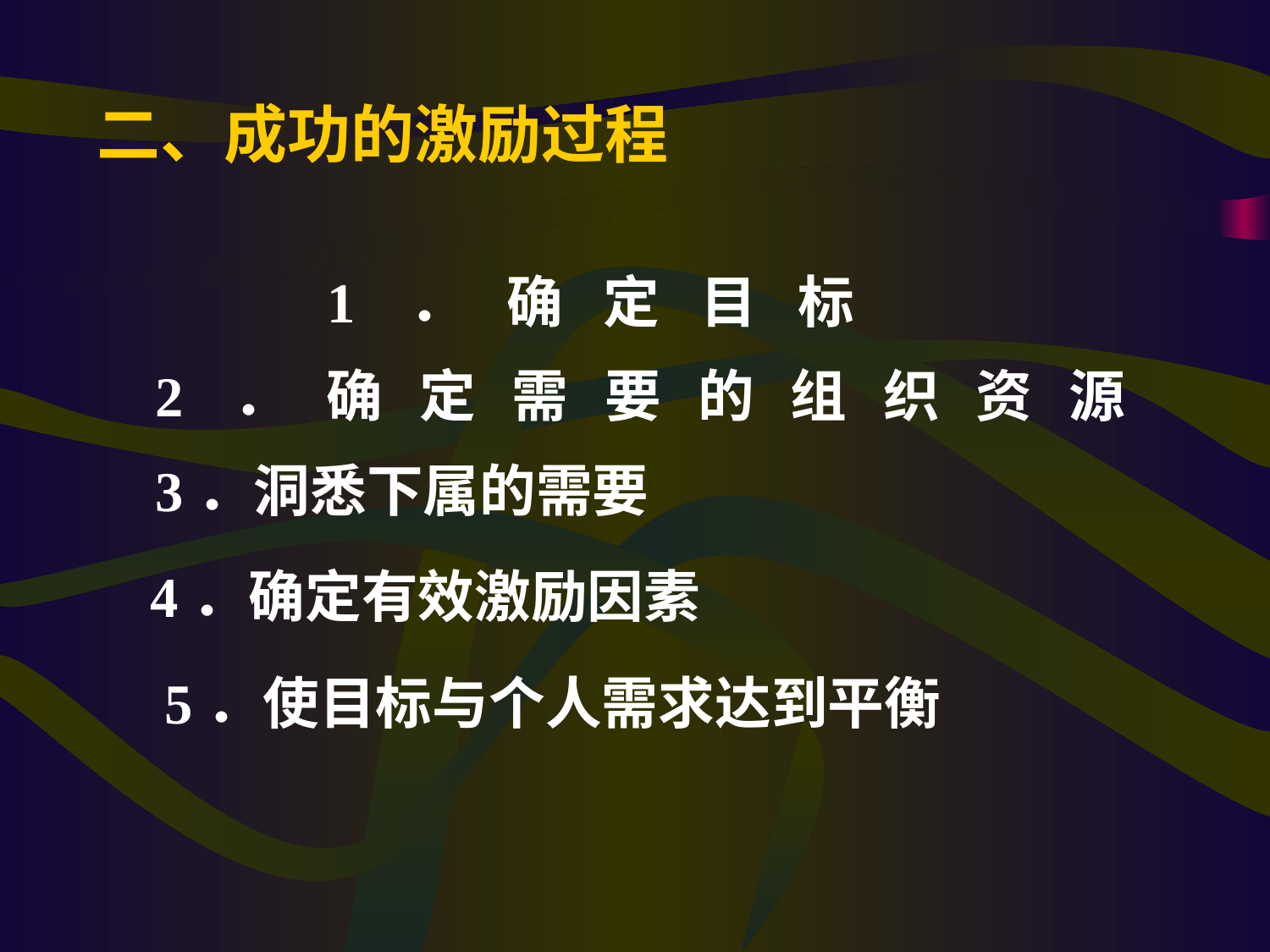

二、成功的激励过程
    1．确定目标
2．确定需要的组织资源
3．洞悉下属的需要
   4．确定有效激励因素
    5．使目标与个人需求达到平衡
#